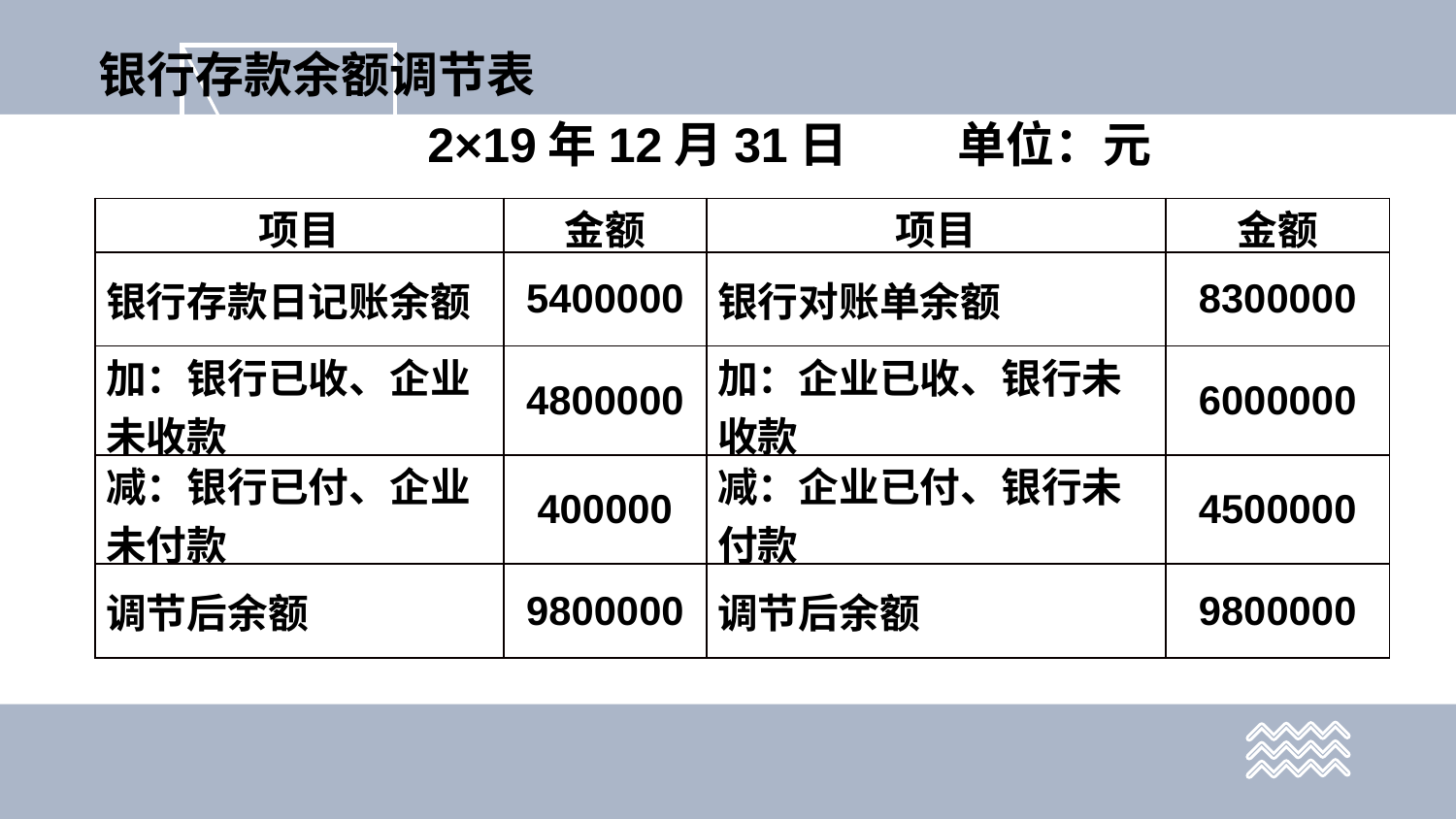

银行存款余额调节表           2×19年12月31日          单位：元
| 项目 | 金额 | 项目 | 金额 |
| --- | --- | --- | --- |
| 银行存款日记账余额 | 5400000 | 银行对账单余额 | 8300000 |
| 加：银行已收、企业未收款 | 4800000 | 加：企业已收、银行未收款 | 6000000 |
| 减：银行已付、企业未付款 | 400000 | 减：企业已付、银行未付款 | 4500000 |
| 调节后余额 | 9800000 | 调节后余额 | 9800000 |